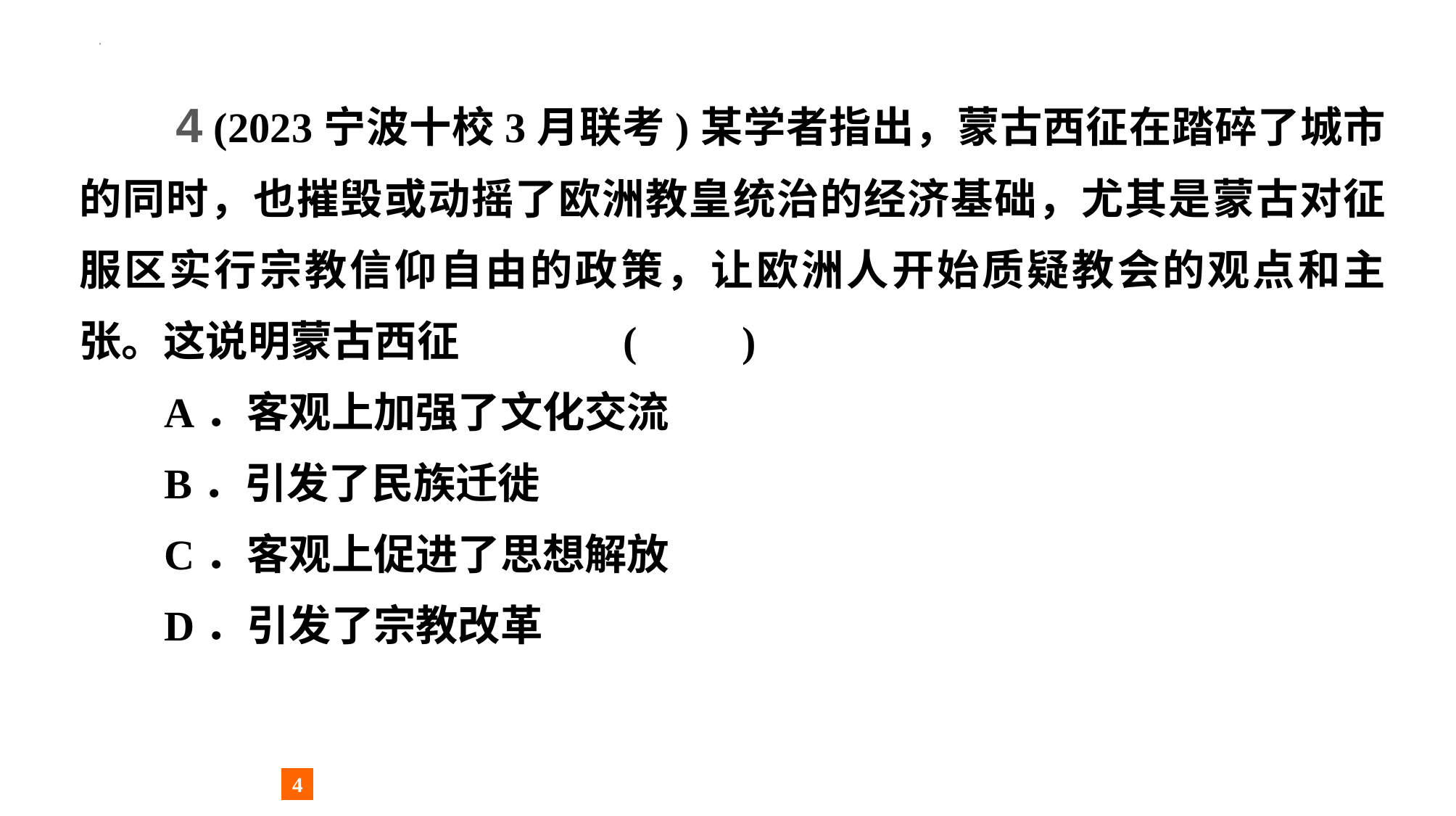

4 (2023宁波十校3月联考)某学者指出，蒙古西征在踏碎了城市的同时，也摧毁或动摇了欧洲教皇统治的经济基础，尤其是蒙古对征服区实行宗教信仰自由的政策，让欧洲人开始质疑教会的观点和主张。这说明蒙古西征		(　　)
A．客观上加强了文化交流
B．引发了民族迁徙
C．客观上促进了思想解放
D．引发了宗教改革
4